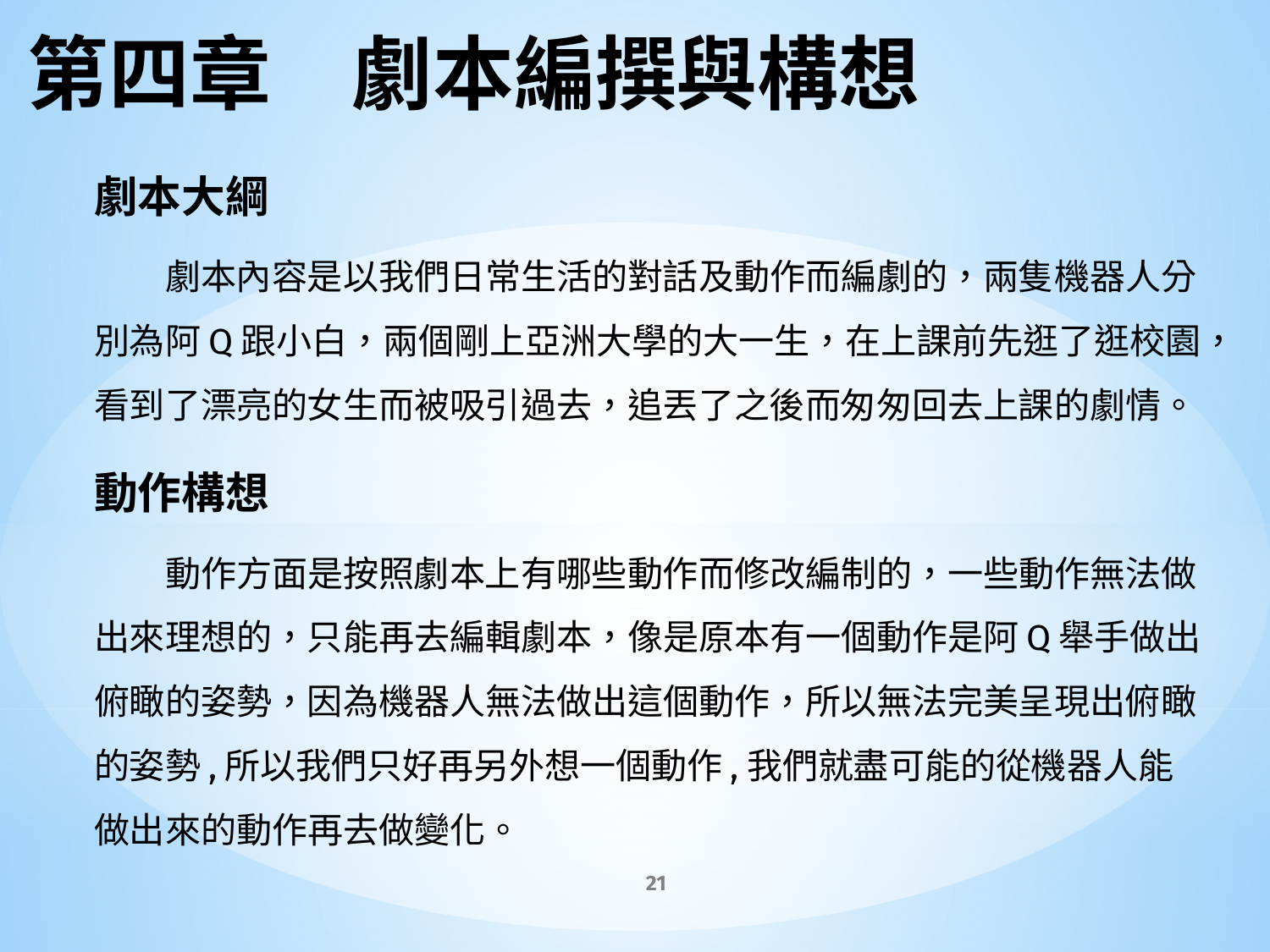

# 第四章　劇本編撰與構想
劇本大綱
　　劇本內容是以我們日常生活的對話及動作而編劇的，兩隻機器人分別為阿Q跟小白，兩個剛上亞洲大學的大一生，在上課前先逛了逛校園，看到了漂亮的女生而被吸引過去，追丟了之後而匆匆回去上課的劇情。
動作構想
　　動作方面是按照劇本上有哪些動作而修改編制的，一些動作無法做出來理想的，只能再去編輯劇本，像是原本有一個動作是阿Q舉手做出俯瞰的姿勢，因為機器人無法做出這個動作，所以無法完美呈現出俯瞰的姿勢,所以我們只好再另外想一個動作,我們就盡可能的從機器人能做出來的動作再去做變化。
21